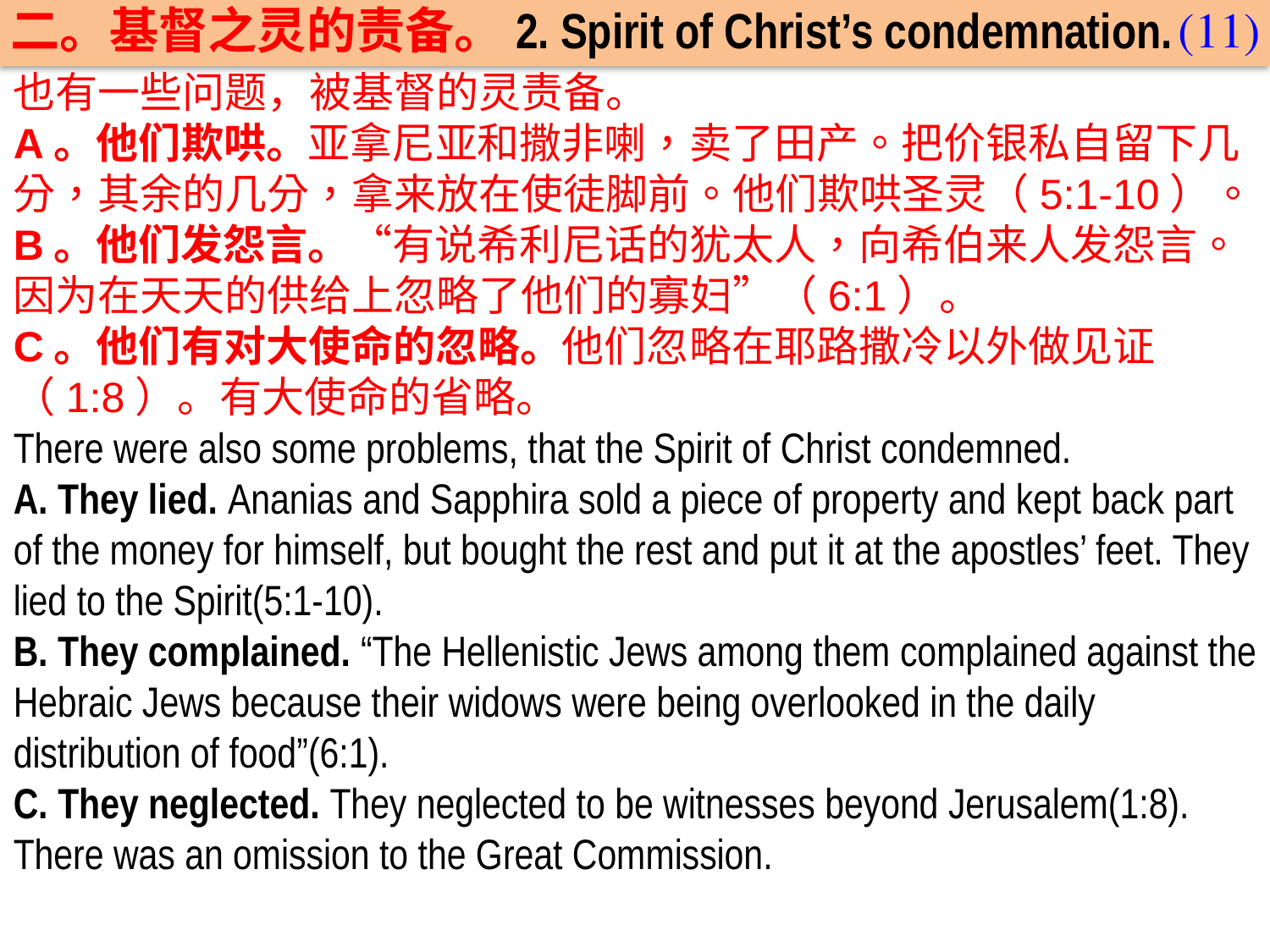

(11)
二。基督之灵的责备。2. Spirit of Christ’s condemnation.

也有一些问题，被基督的灵责备。
A。他们欺哄。亚拿尼亚和撒非喇，卖了田产。把价银私自留下几分，其余的几分，拿来放在使徒脚前。他们欺哄圣灵（5:1-10）。
B。他们发怨言。“有说希利尼话的犹太人，向希伯来人发怨言。因为在天天的供给上忽略了他们的寡妇”（6:1）。
C。他们有对大使命的忽略。他们忽略在耶路撒冷以外做见证（1:8）。有大使命的省略。
There were also some problems, that the Spirit of Christ condemned.
A. They lied. Ananias and Sapphira sold a piece of property and kept back part of the money for himself, but bought the rest and put it at the apostles’ feet. They lied to the Spirit(5:1-10).
B. They complained. “The Hellenistic Jews among them complained against the Hebraic Jews because their widows were being overlooked in the daily distribution of food”(6:1).
C. They neglected. They neglected to be witnesses beyond Jerusalem(1:8). There was an omission to the Great Commission.